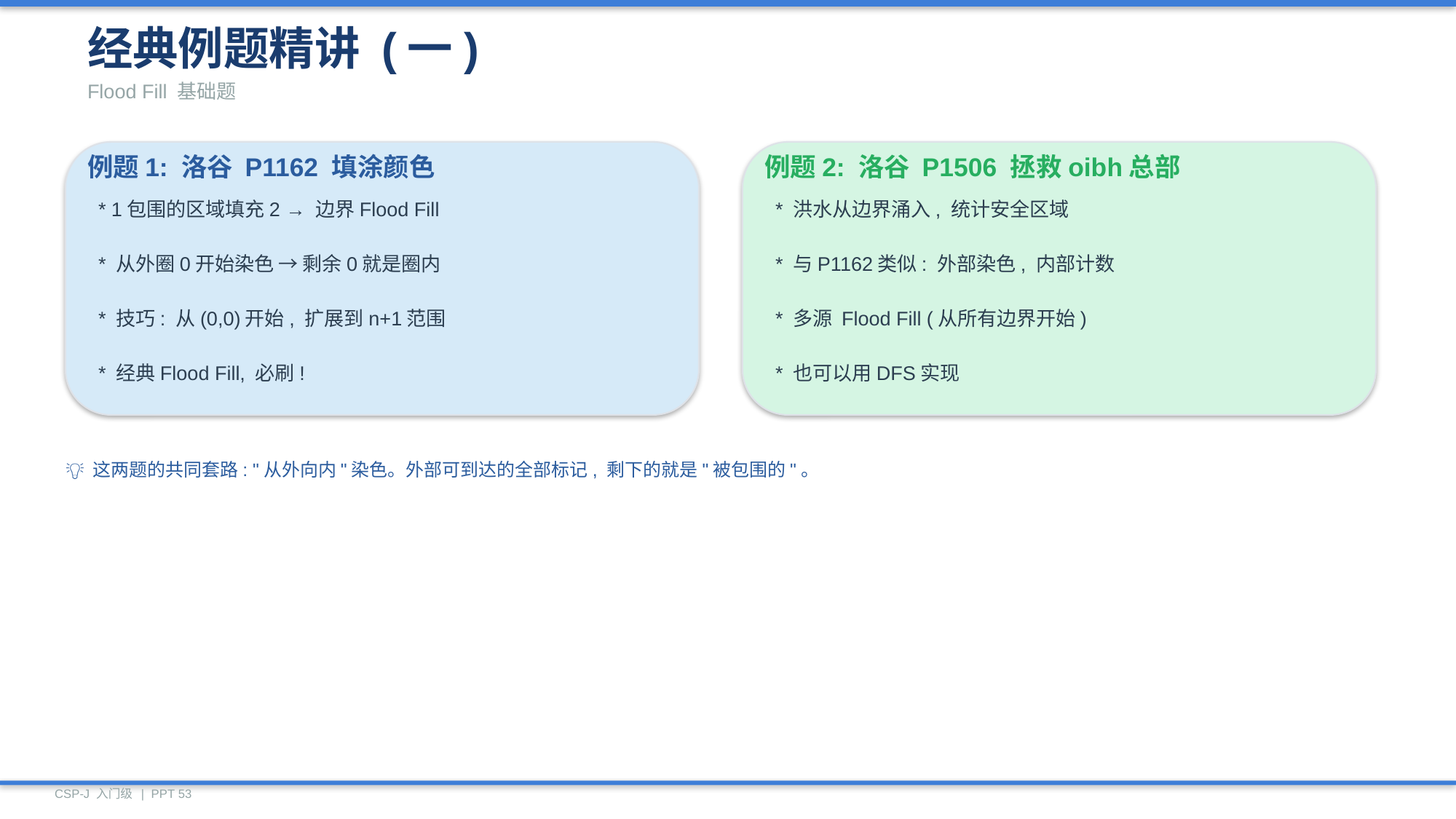

经典例题精讲 (一)
Flood Fill 基础题

例题1: 洛谷 P1162 填涂颜色
例题2: 洛谷 P1506 拯救oibh总部
* 1包围的区域填充2 → 边界Flood Fill
* 洪水从边界涌入, 统计安全区域
* 从外圈0开始染色 → 剩余0就是圈内
* 与P1162类似: 外部染色, 内部计数
* 技巧: 从(0,0)开始, 扩展到n+1范围
* 多源 Flood Fill (从所有边界开始)
* 经典Flood Fill, 必刷!
* 也可以用DFS实现
💡 这两题的共同套路: "从外向内"染色。外部可到达的全部标记, 剩下的就是"被包围的"。

CSP-J 入门级  |  PPT 53